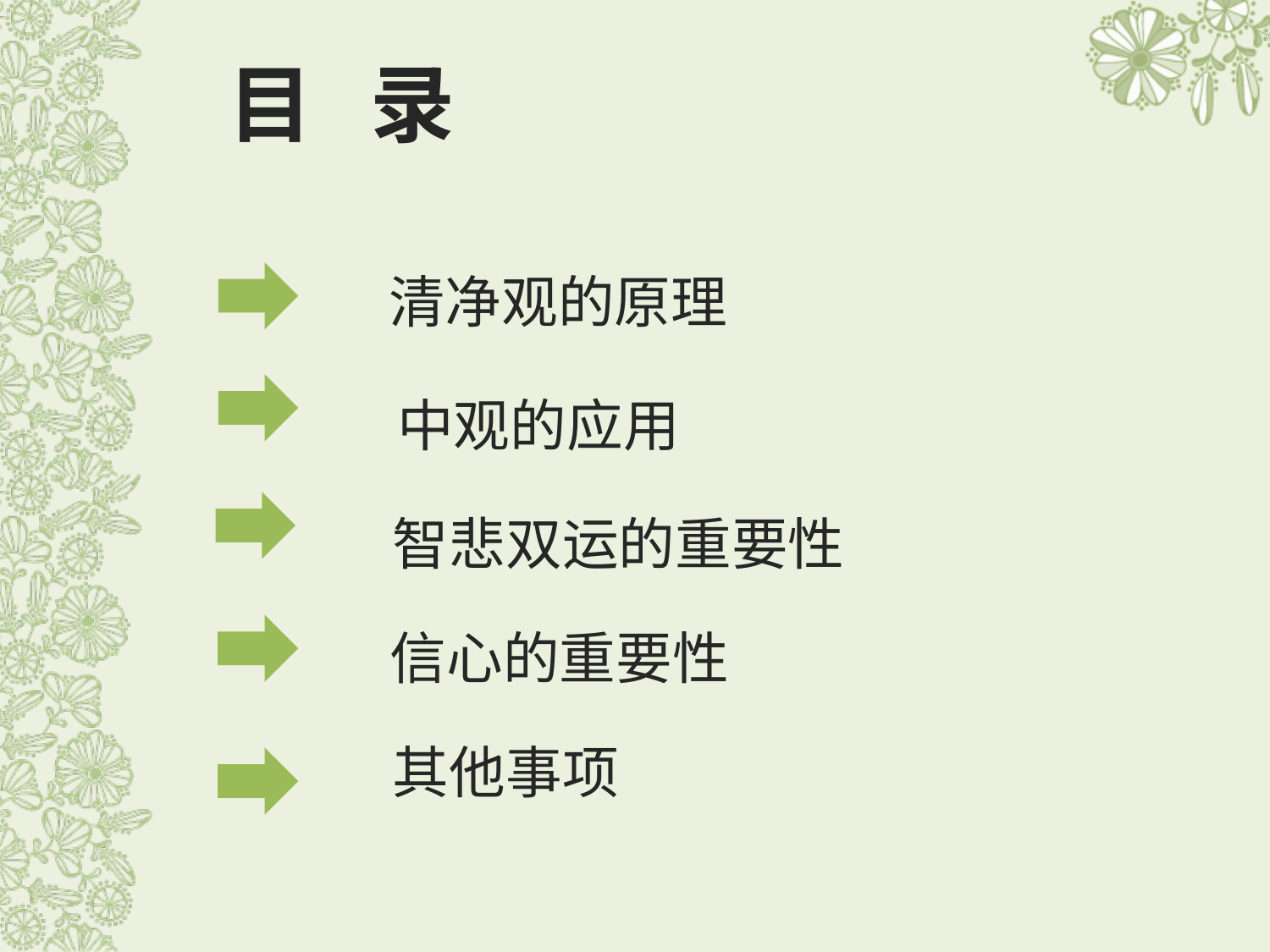

# 目   录
清净观的原理

中观的应用

智悲双运的重要性

信心的重要性

其他事项